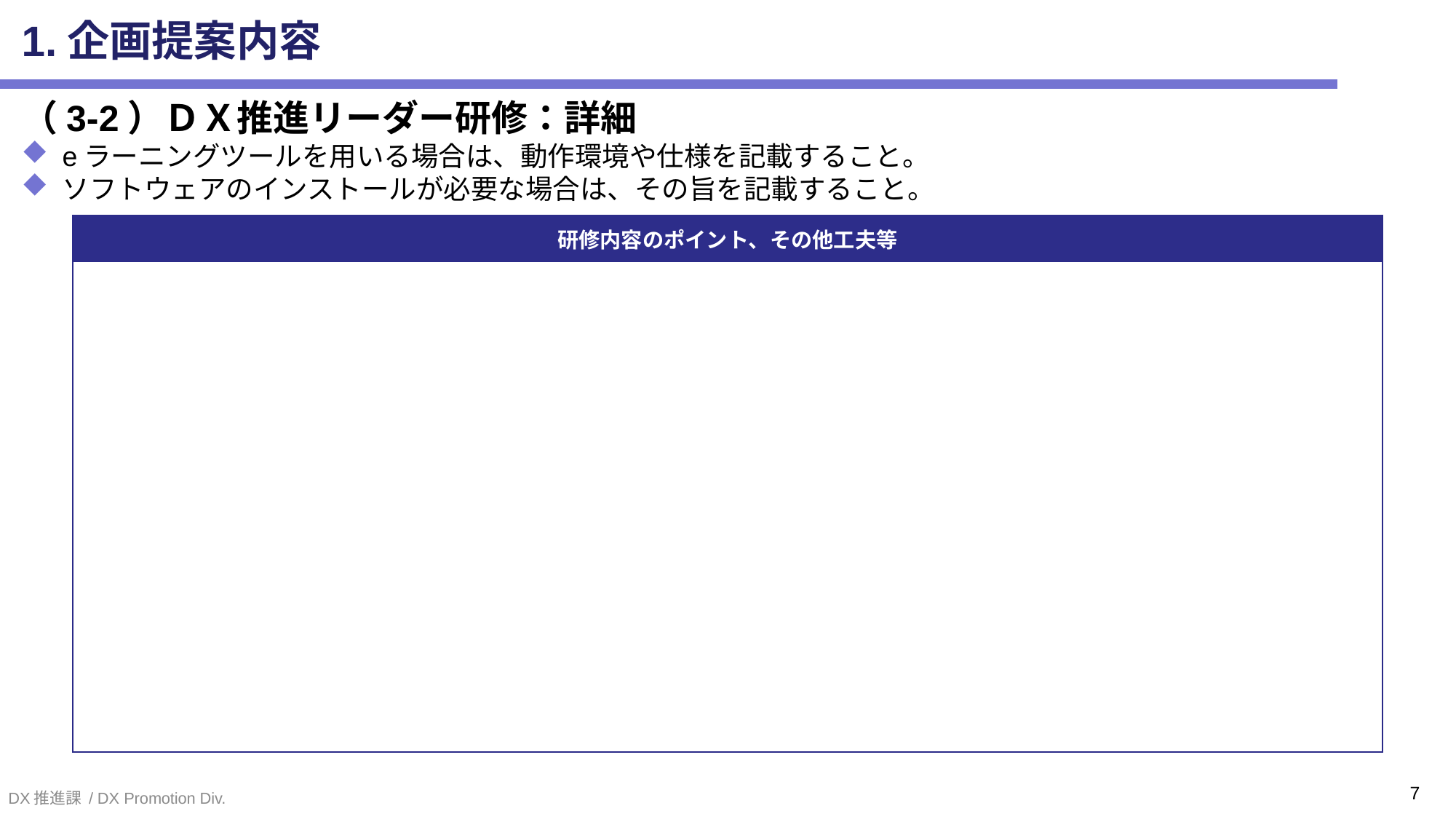

# 1.企画提案内容
（3-2）ＤＸ推進リーダー研修：詳細
eラーニングツールを用いる場合は、動作環境や仕様を記載すること。
ソフトウェアのインストールが必要な場合は、その旨を記載すること。
| 研修内容のポイント、その他工夫等 |
| --- |
|  |
DX推進課 / DX Promotion Div.
7